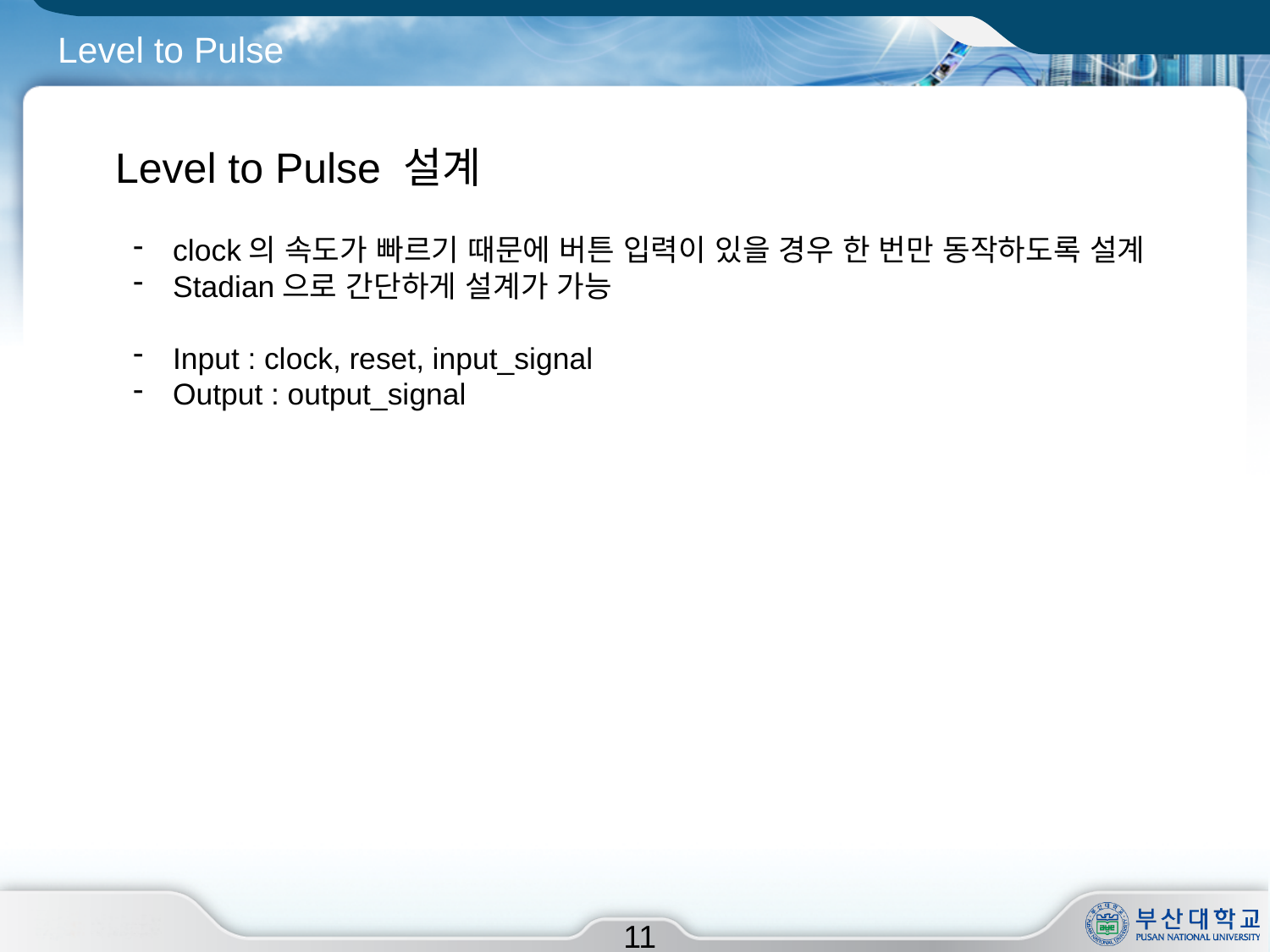

# Level to Pulse
Level to Pulse 설계
clock의 속도가 빠르기 때문에 버튼 입력이 있을 경우 한 번만 동작하도록 설계
Stadian으로 간단하게 설계가 가능

Input : clock, reset, input_signal
Output : output_signal

11